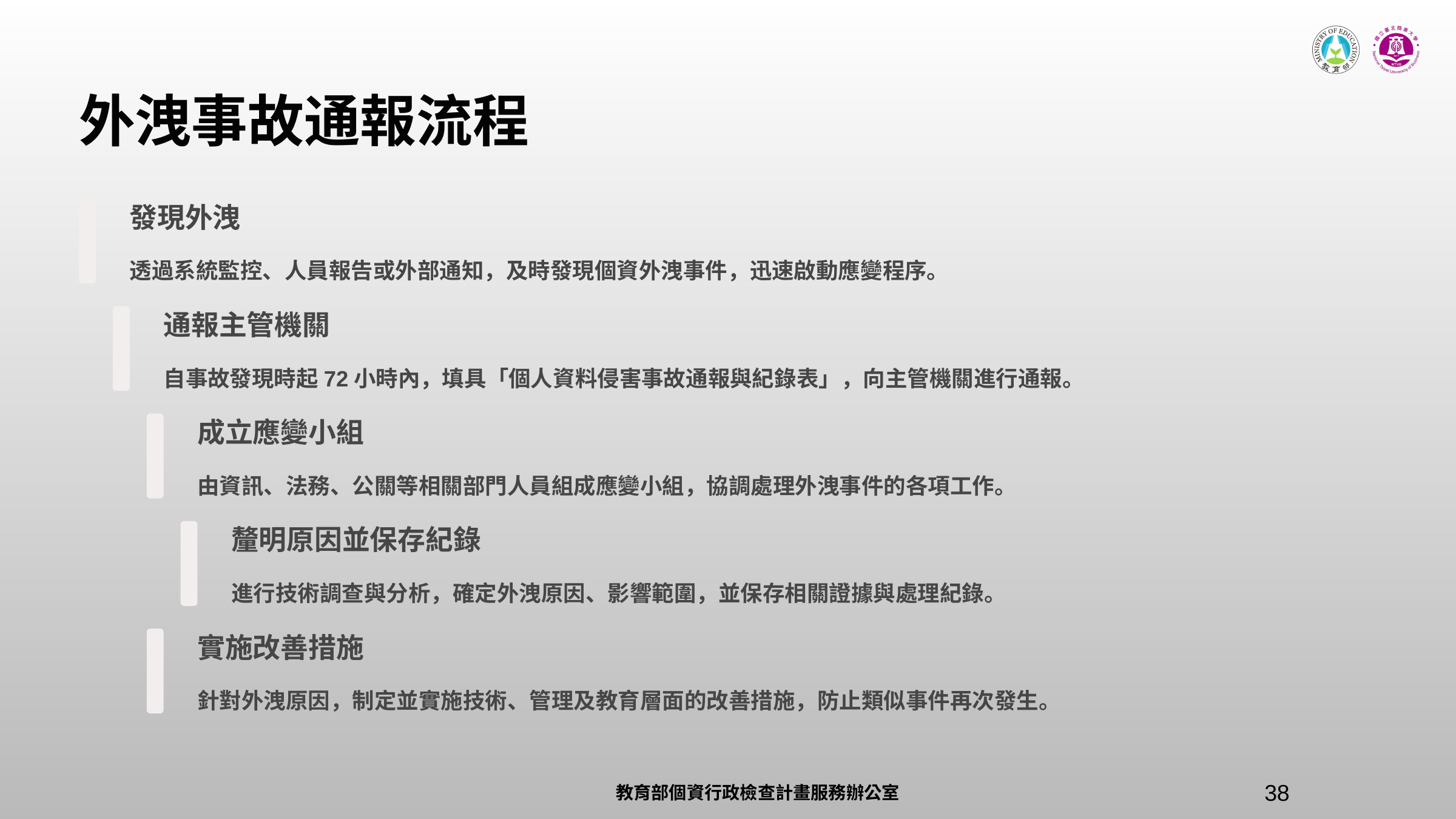

外洩事故通報流程

發現外洩
透過系統監控、人員報告或外部通知，及時發現個資外洩事件，迅速啟動應變程序。

通報主管機關
自事故發現時起72小時內，填具「個人資料侵害事故通報與紀錄表」，向主管機關進行通報。

成立應變小組
由資訊、法務、公關等相關部門人員組成應變小組，協調處理外洩事件的各項工作。

釐明原因並保存紀錄
進行技術調查與分析，確定外洩原因、影響範圍，並保存相關證據與處理紀錄。

實施改善措施
針對外洩原因，制定並實施技術、管理及教育層面的改善措施，防止類似事件再次發生。